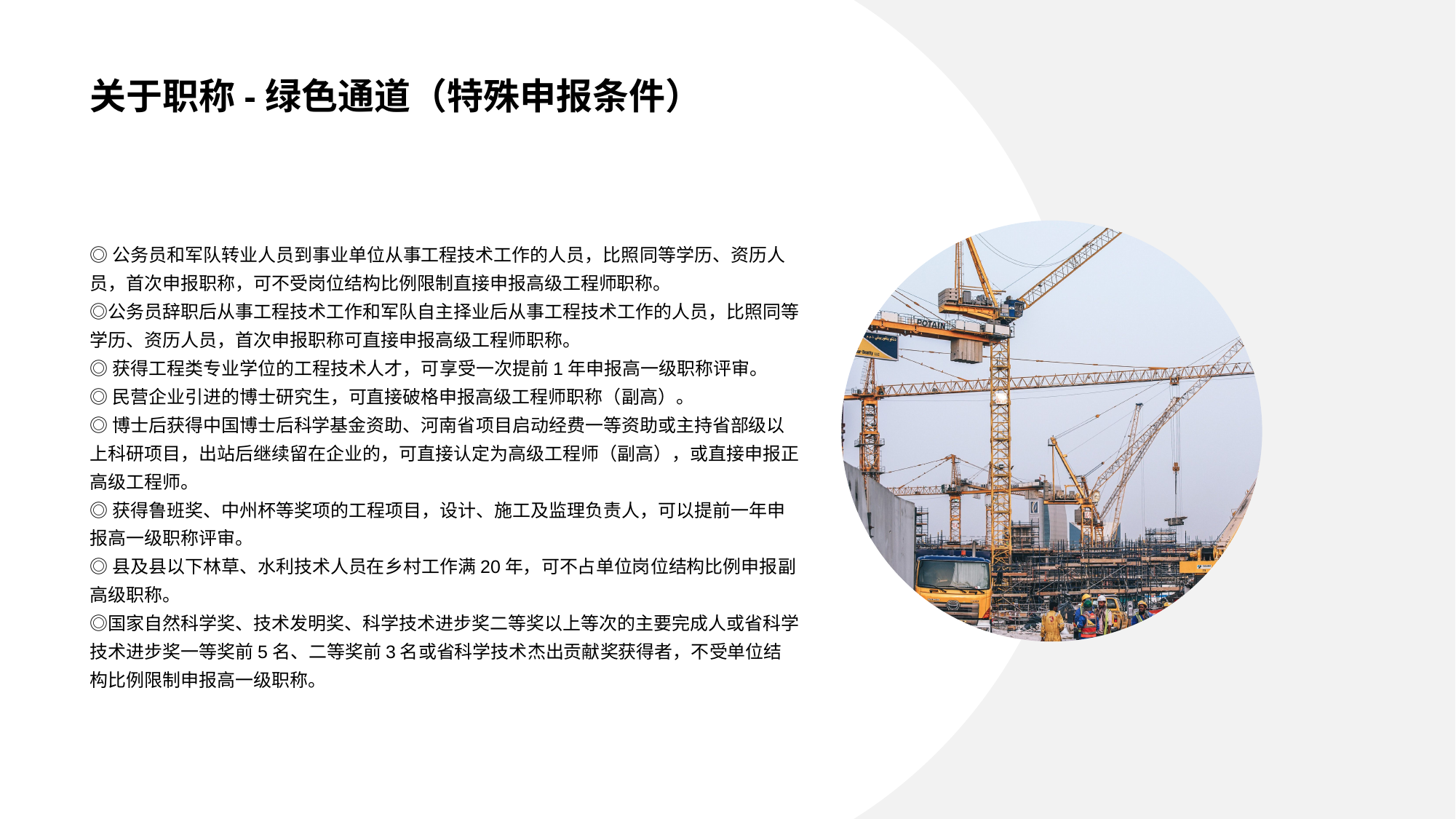

◎公务员和军队转业人员到事业单位从事工程技术工作的人员，比照同等学历、资历人员，首次申报职称，可不受岗位结构比例限制直接申报高级工程师职称。
◎公务员辞职后从事工程技术工作和军队自主择业后从事工程技术工作的人员，比照同等学历、资历人员，首次申报职称可直接申报高级工程师职称。
◎获得工程类专业学位的工程技术人才，可享受一次提前1年申报高一级职称评审。
◎民营企业引进的博士研究生，可直接破格申报高级工程师职称（副高）。
◎博士后获得中国博士后科学基金资助、河南省项目启动经费一等资助或主持省部级以上科研项目，出站后继续留在企业的，可直接认定为高级工程师（副高），或直接申报正高级工程师。
◎获得鲁班奖、中州杯等奖项的工程项目，设计、施工及监理负责人，可以提前一年申报高一级职称评审。
◎县及县以下林草、水利技术人员在乡村工作满20年，可不占单位岗位结构比例申报副高级职称。
◎国家自然科学奖、技术发明奖、科学技术进步奖二等奖以上等次的主要完成人或省科学技术进步奖一等奖前5名、二等奖前3名或省科学技术杰出贡献奖获得者，不受单位结构比例限制申报高一级职称。
# 关于职称-绿色通道（特殊申报条件）